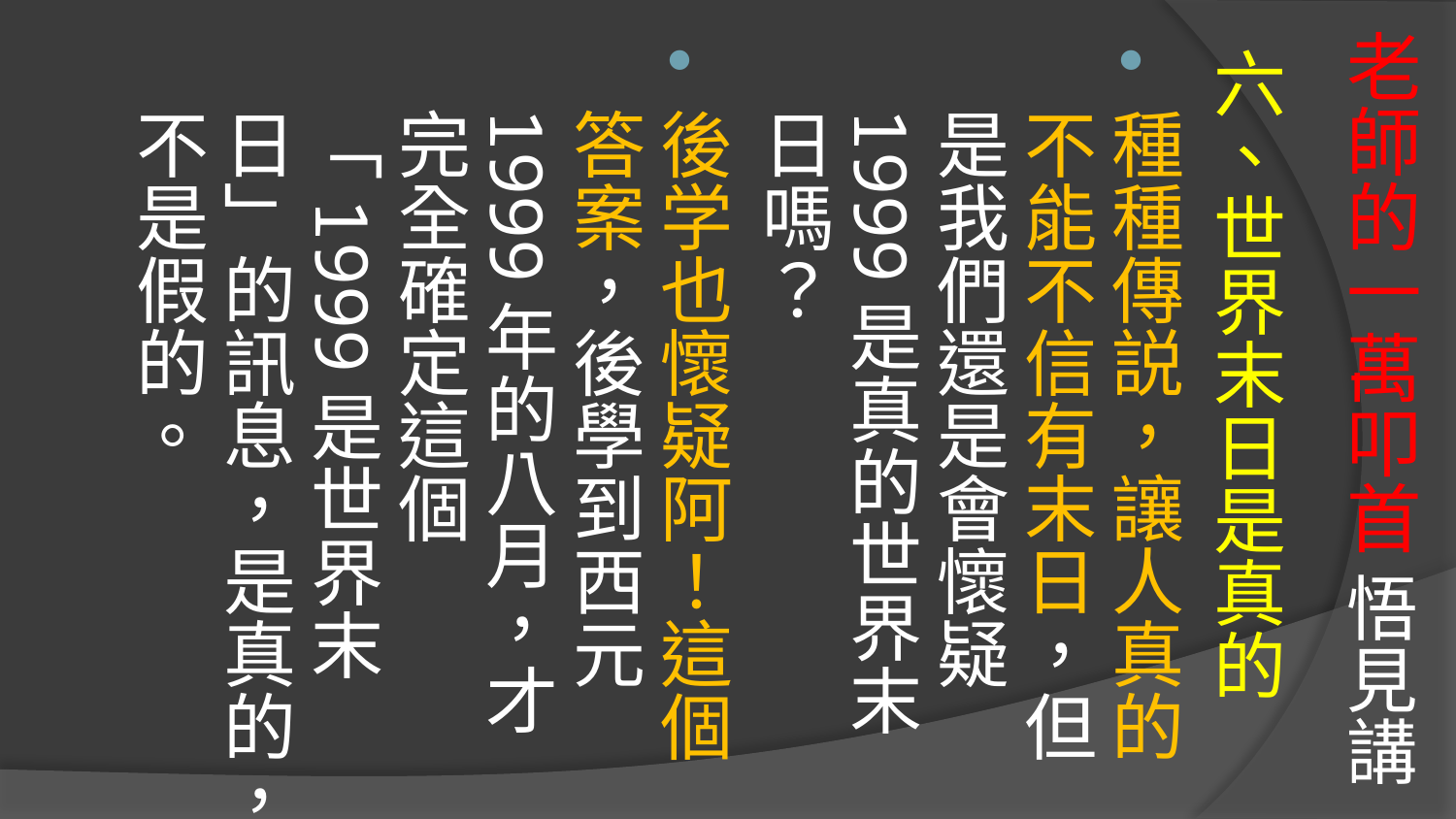

# 老師的一萬叩首 悟見講
六、世界末日是真的
種種傳説，讓人真的不能不信有末日，但是我們還是會懷疑1999是真的世界末日嗎？
後学也懷疑阿！這個答案，後學到西元1999年的八月，才完全確定這個「1999是世界末日」的訊息，是真的，不是假的。